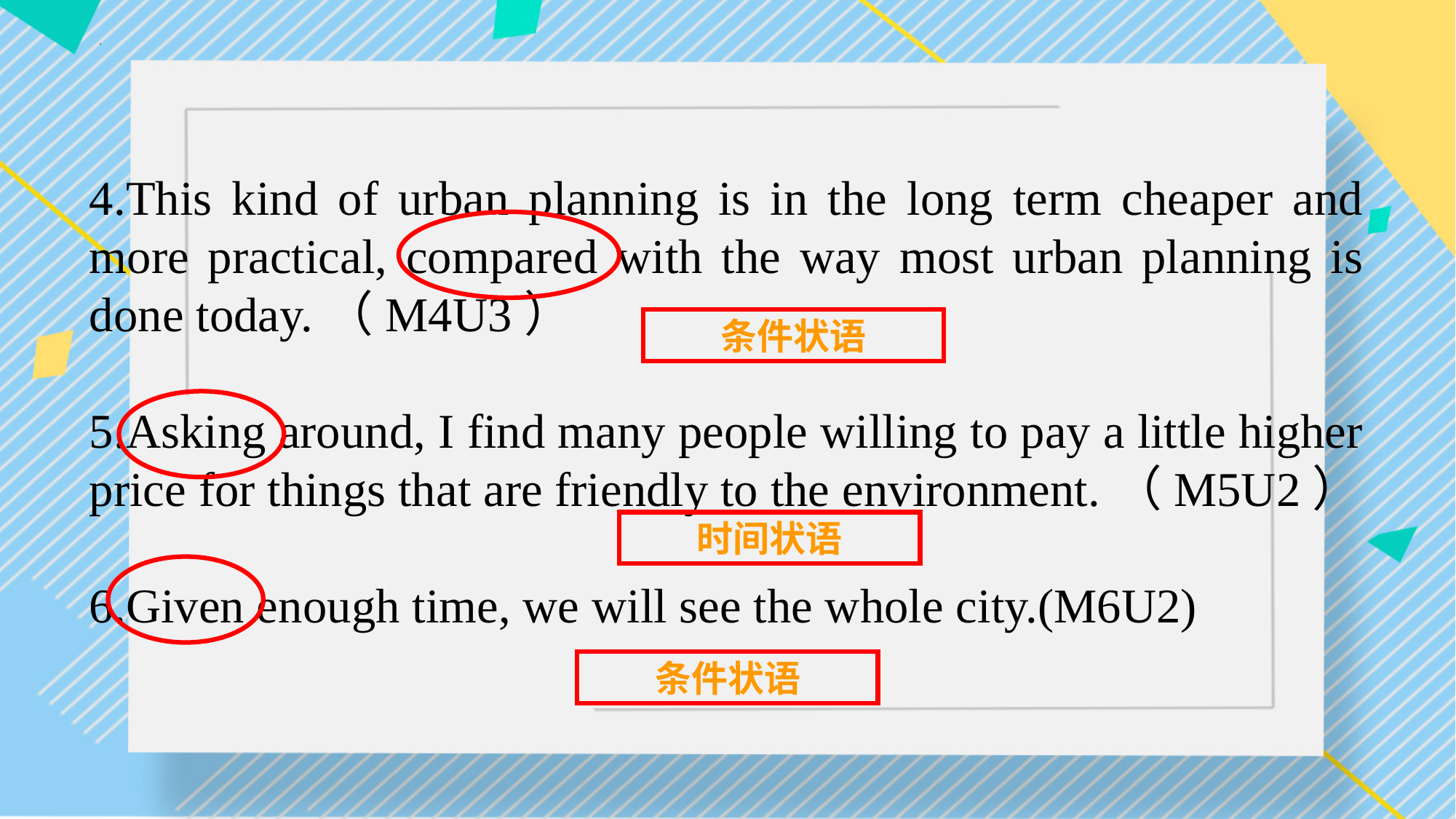

4.This kind of urban planning is in the long term cheaper and more practical, compared with the way most urban planning is done today.（M4U3）

5.Asking around, I find many people willing to pay a little higher price for things that are friendly to the environment.（M5U2）

6.Given enough time, we will see the whole city.(M6U2)

条件状语

时间状语

条件状语